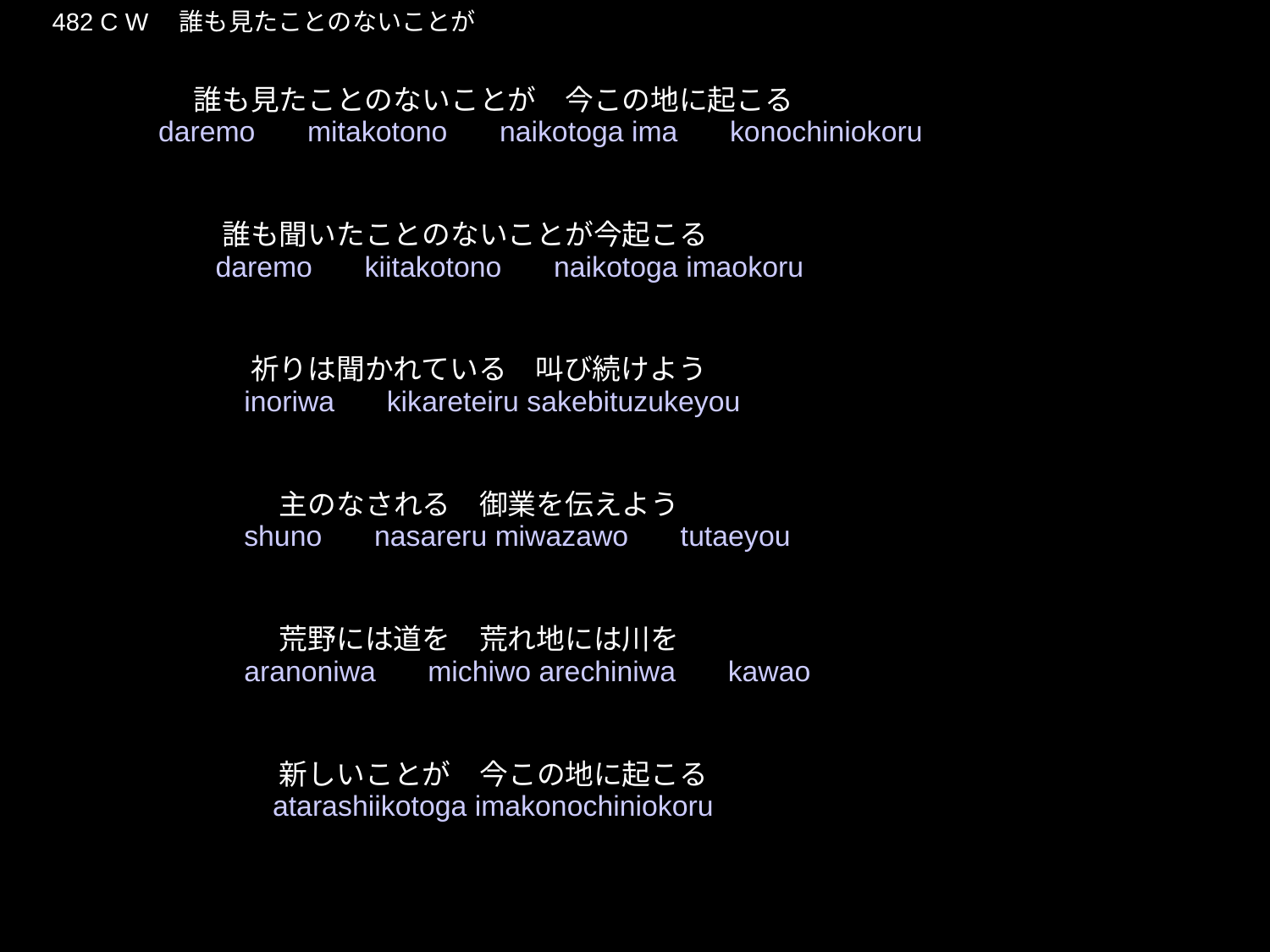

だれもみたことがないことが
★W
482 C W　誰も見たことのないことが
　　　　　誰も見たことのないことが　今この地に起こる

　　　　　　誰も聞いたことのないことが今起こる

　　　　　　　祈りは聞かれている　叫び続けよう

　　　　　　　　主のなされる　御業を伝えよう

　　　　　　　　荒野には道を　荒れ地には川を

　　　　　　　　新しいことが　今この地に起こる

★４
　　　daremo　mitakotono　naikotoga ima　konochiniokoru

　　　　　daremo　kiitakotono　naikotoga imaokoru

　　　　　　inoriwa　kikareteiru sakebituzukeyou

　　　　　　shuno　nasareru miwazawo　tutaeyou

　　　　　　aranoniwa　michiwo arechiniwa　kawao

　　　　　　　atarashiikotoga imakonochiniokoru